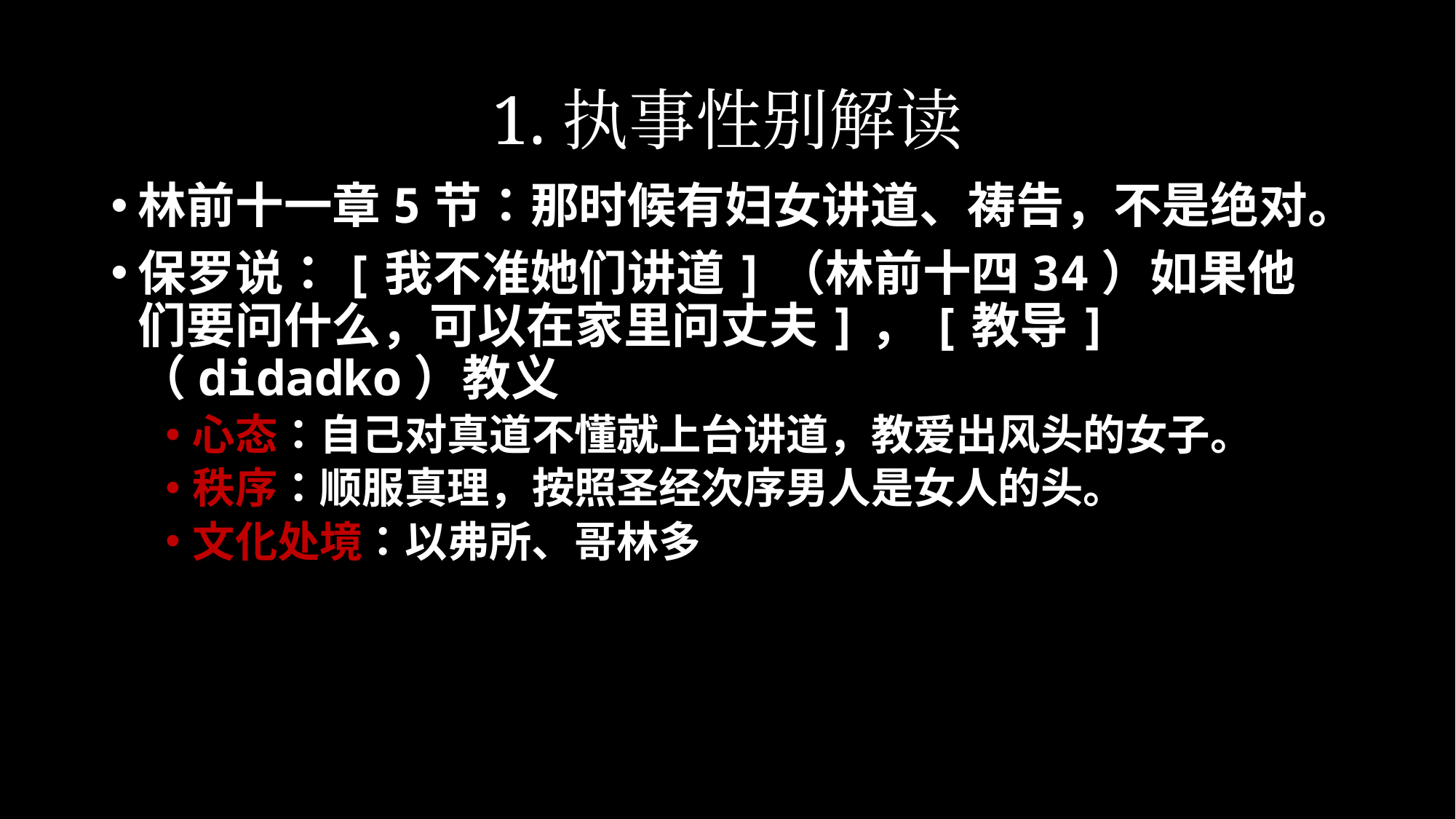

# 1.执事性别解读
林前十一章5节：那时候有妇女讲道、祷告，不是绝对。
保罗说：[我不准她们讲道]（林前十四34）如果他们要问什么，可以在家里问丈夫]，[教导]（didadko）教义
心态：自己对真道不懂就上台讲道，教爱出风头的女子。
秩序：顺服真理，按照圣经次序男人是女人的头。
文化处境：以弗所、哥林多